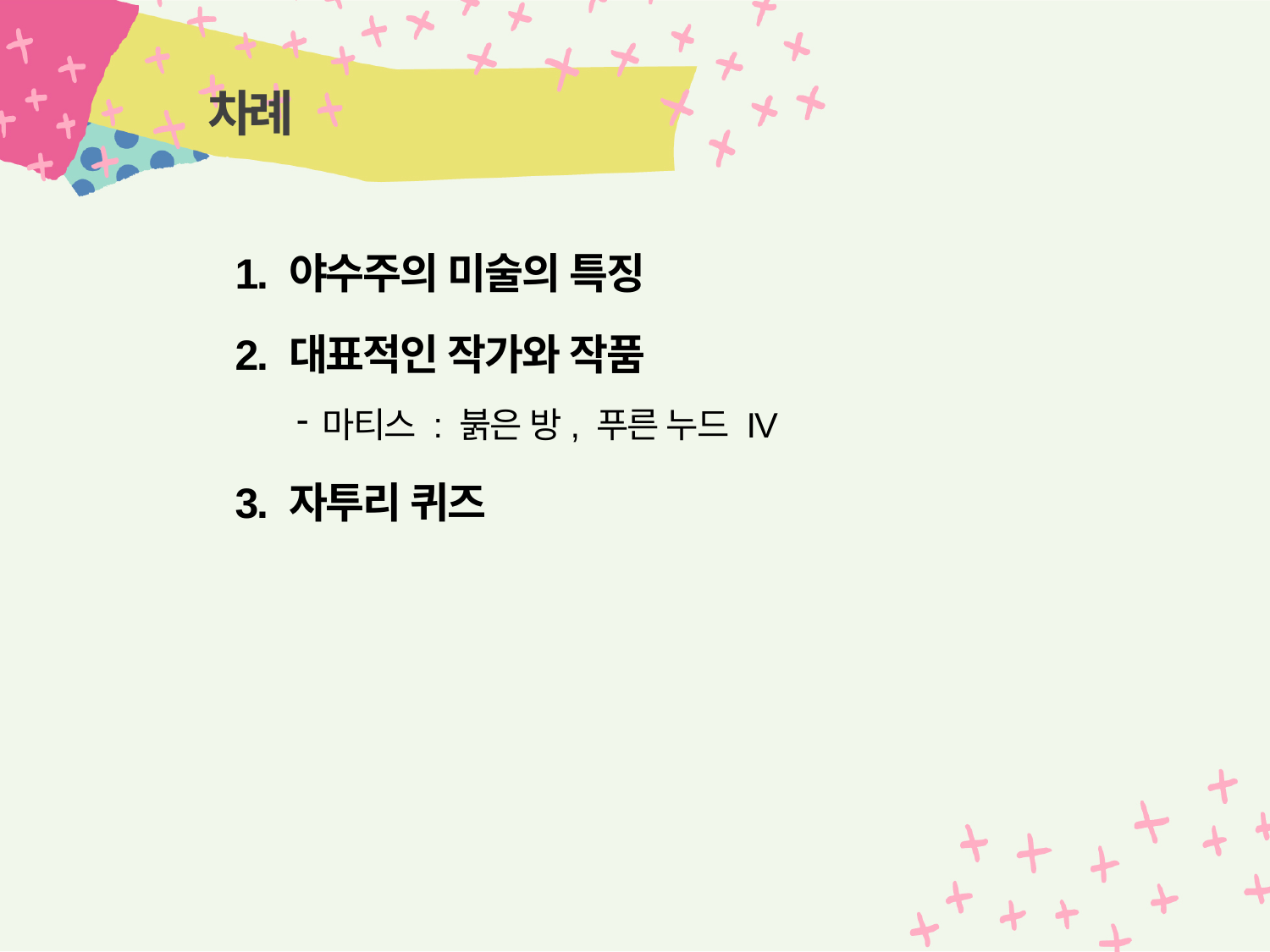

# 차례
1. 야수주의 미술의 특징
2. 대표적인 작가와 작품
마티스 : 붉은 방, 푸른 누드 IV
3. 자투리 퀴즈